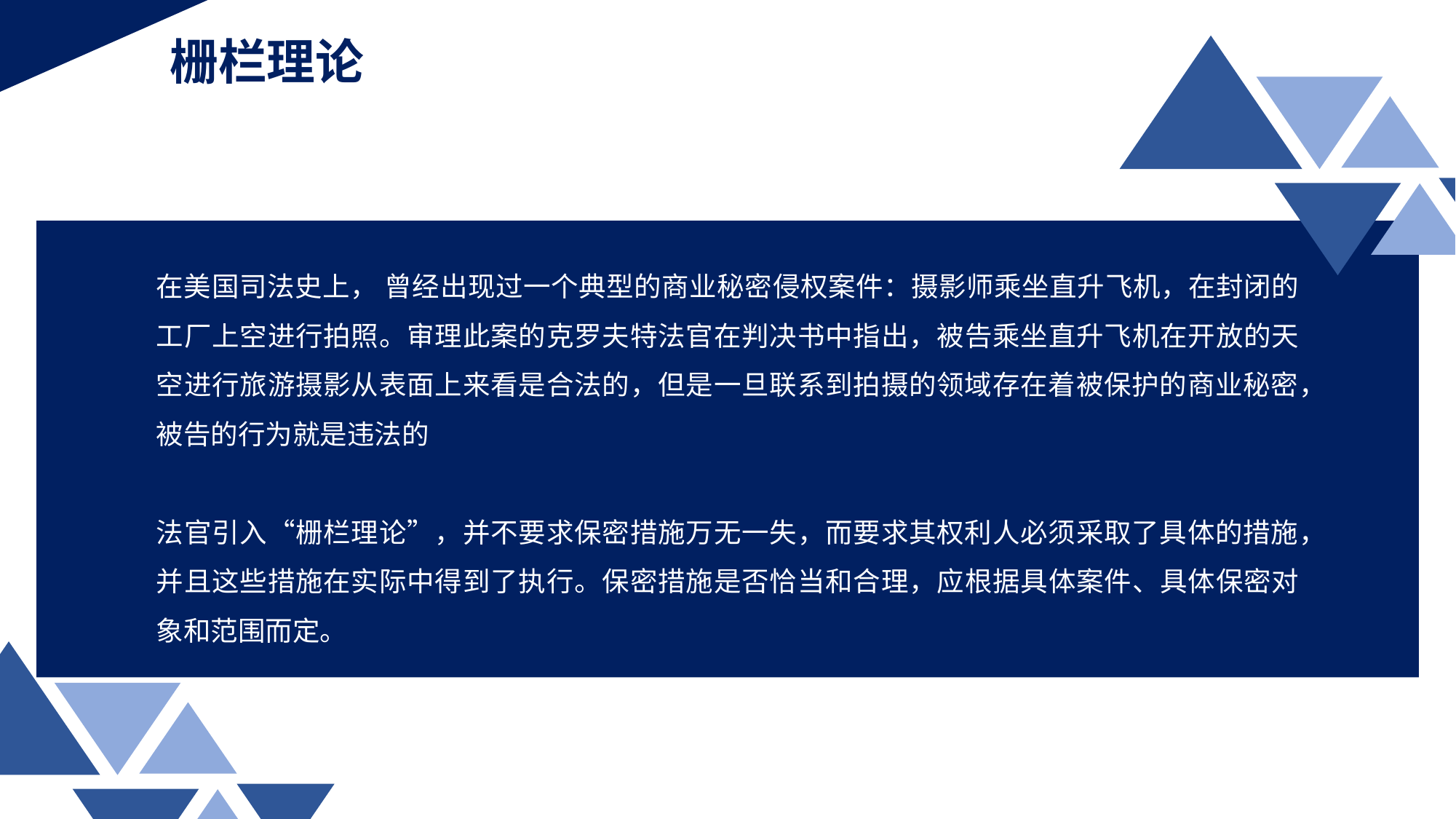

栅栏理论

在美国司法史上， 曾经出现过一个典型的商业秘密侵权案件：摄影师乘坐直升飞机，在封闭的工厂上空进行拍照。审理此案的克罗夫特法官在判决书中指出，被告乘坐直升飞机在开放的天空进行旅游摄影从表面上来看是合法的，但是一旦联系到拍摄的领域存在着被保护的商业秘密，被告的行为就是违法的

法官引入“栅栏理论”，并不要求保密措施万无一失，而要求其权利人必须采取了具体的措施，并且这些措施在实际中得到了执行。保密措施是否恰当和合理，应根据具体案件、具体保密对象和范围而定。